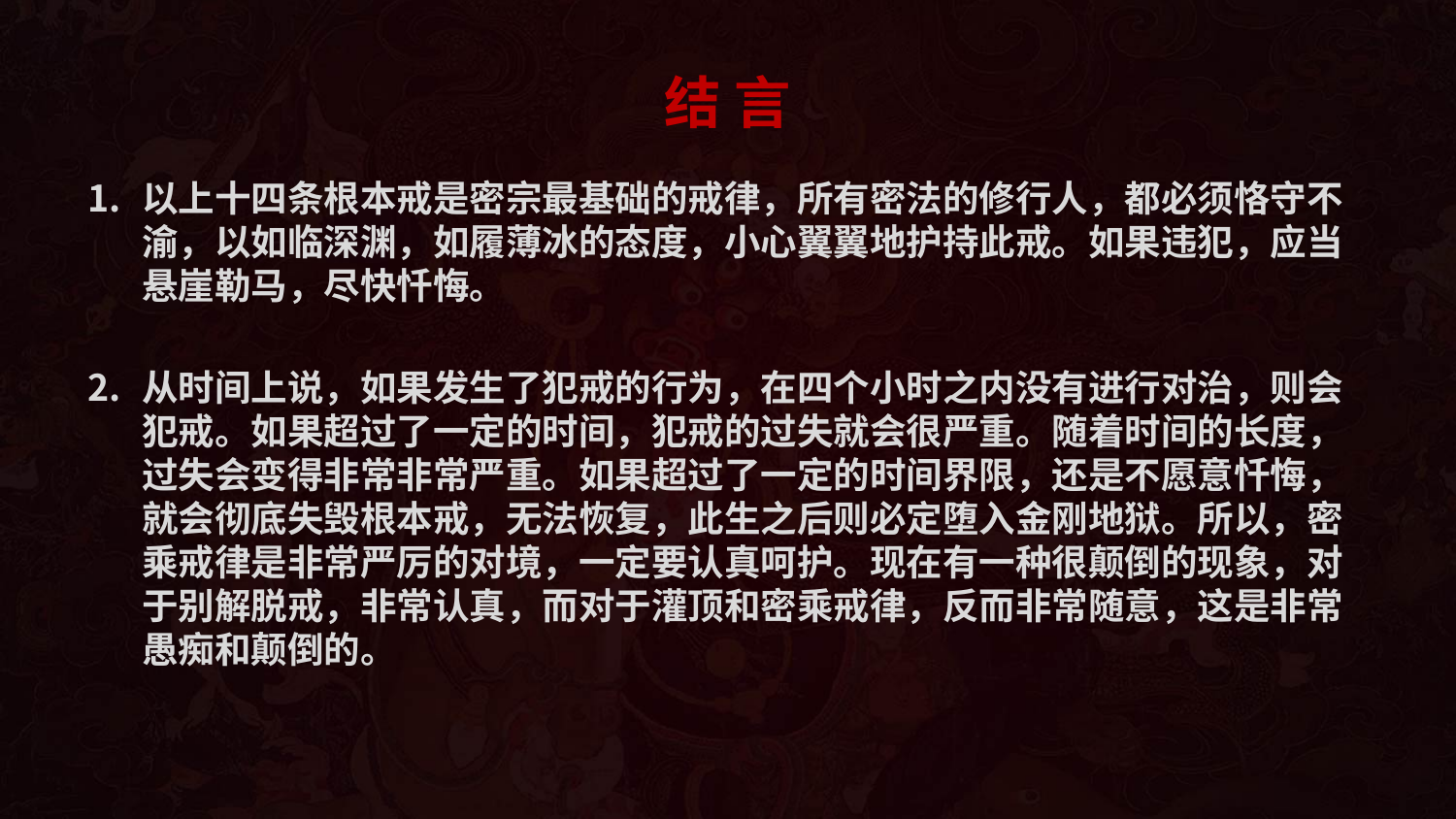

# 结 言
以上十四条根本戒是密宗最基础的戒律，所有密法的修行人，都必须恪守不渝，以如临深渊，如履薄冰的态度，小心翼翼地护持此戒。如果违犯，应当悬崖勒马，尽快忏悔。

从时间上说，如果发生了犯戒的行为，在四个小时之内没有进行对治，则会犯戒。如果超过了一定的时间，犯戒的过失就会很严重。随着时间的长度，过失会变得非常非常严重。如果超过了一定的时间界限，还是不愿意忏悔，就会彻底失毁根本戒，无法恢复，此生之后则必定堕入金刚地狱。所以，密乘戒律是非常严厉的对境，一定要认真呵护。现在有一种很颠倒的现象，对于别解脱戒，非常认真，而对于灌顶和密乘戒律，反而非常随意，这是非常愚痴和颠倒的。